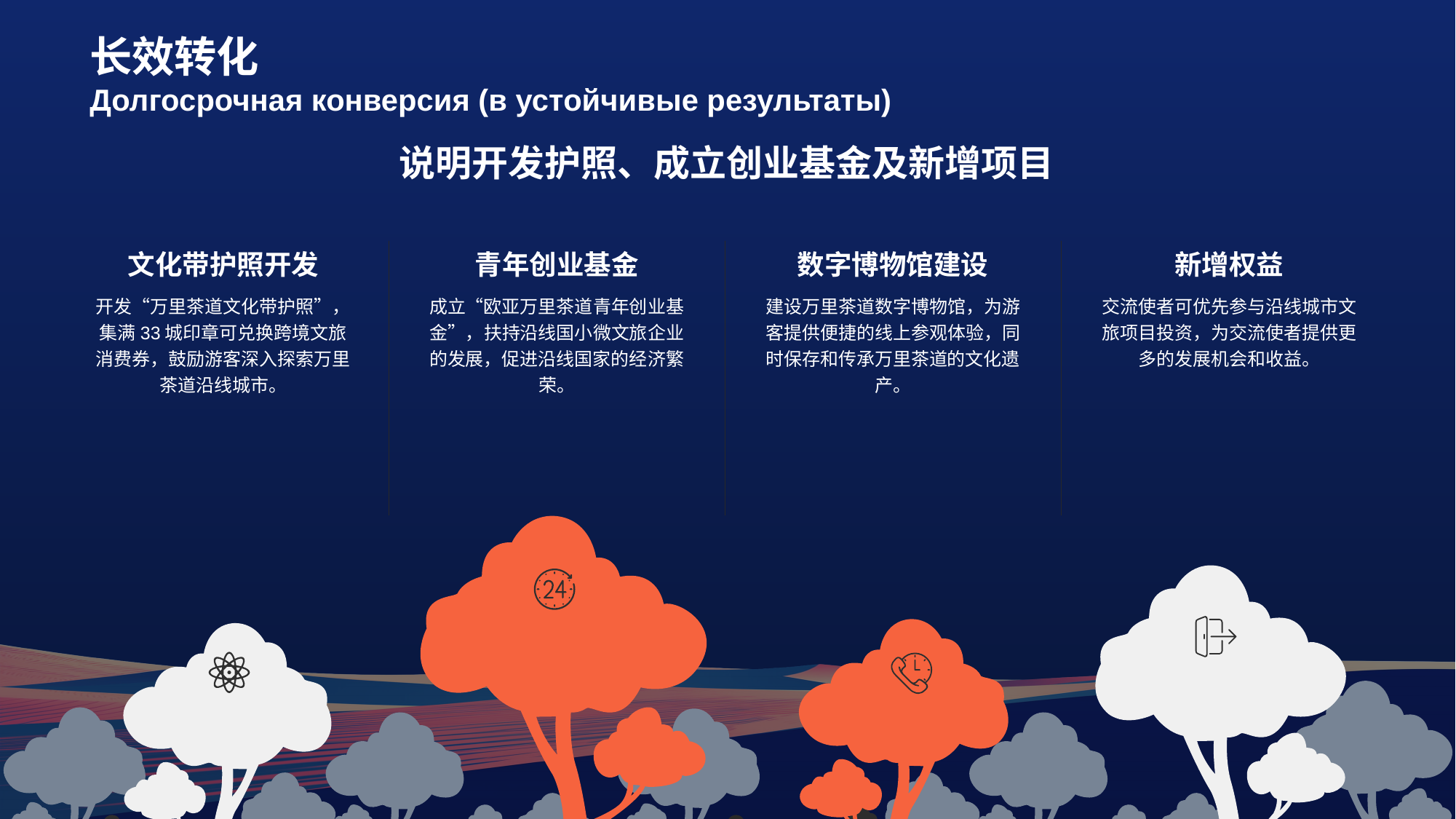

# 长效转化 Долгосрочная конверсия (в устойчивые результаты)
说明开发护照、成立创业基金及新增项目
文化带护照开发
开发“万里茶道文化带护照”，集满33城印章可兑换跨境文旅消费券，鼓励游客深入探索万里茶道沿线城市。

青年创业基金
成立“欧亚万里茶道青年创业基金”，扶持沿线国小微文旅企业的发展，促进沿线国家的经济繁荣。

数字博物馆建设
建设万里茶道数字博物馆，为游客提供便捷的线上参观体验，同时保存和传承万里茶道的文化遗产。

新增权益
交流使者可优先参与沿线城市文旅项目投资，为交流使者提供更多的发展机会和收益。